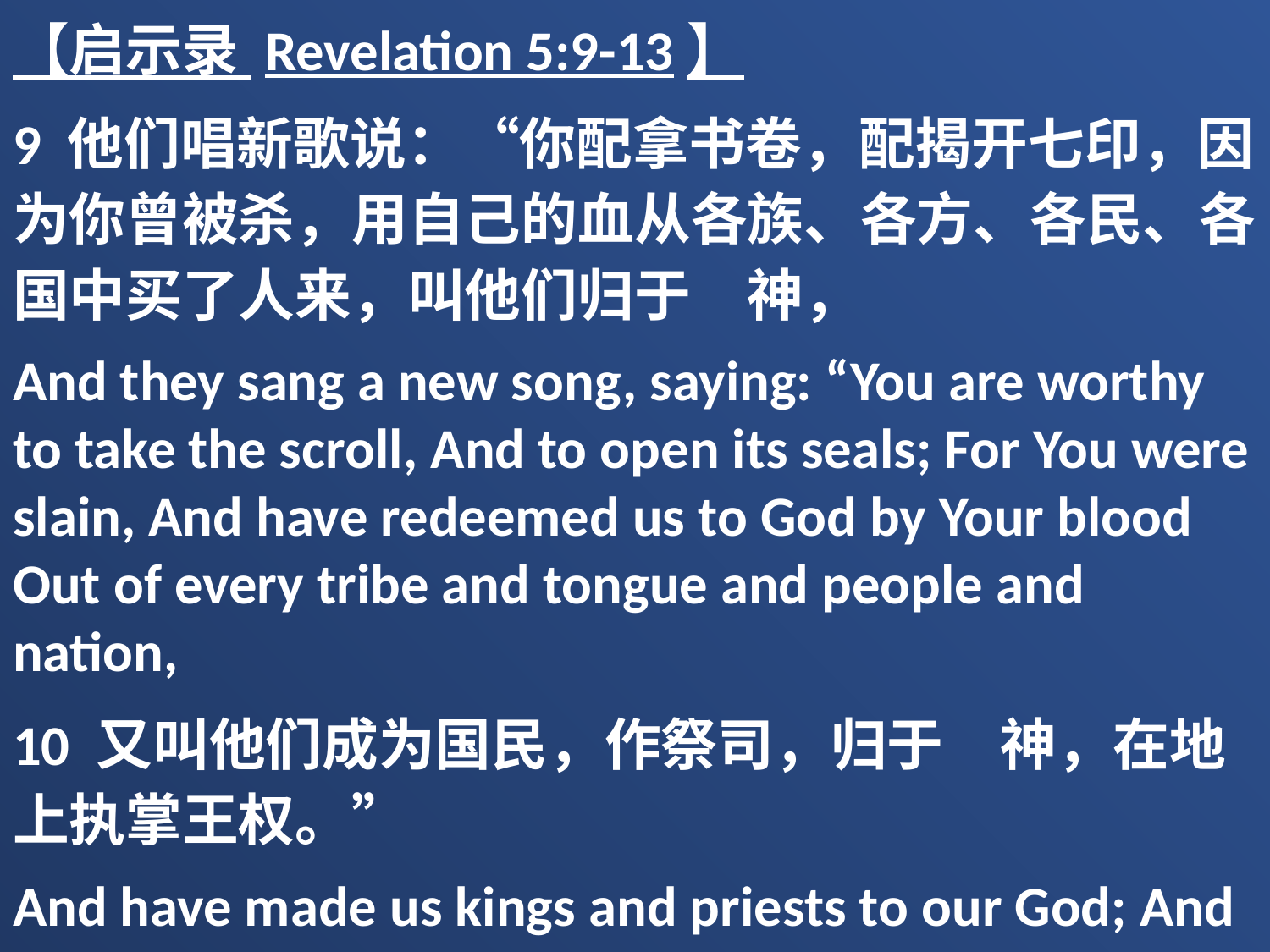

【启示录 Revelation 5:9-13】
9 他们唱新歌说：“你配拿书卷，配揭开七印，因为你曾被杀，用自己的血从各族、各方、各民、各国中买了人来，叫他们归于　神，
And they sang a new song, saying: “You are worthy to take the scroll, And to open its seals; For You were slain, And have redeemed us to God by Your blood Out of every tribe and tongue and people and nation,
10 又叫他们成为国民，作祭司，归于　神，在地上执掌王权。”
And have made us kings and priests to our God; And we shall reign on the earth.”